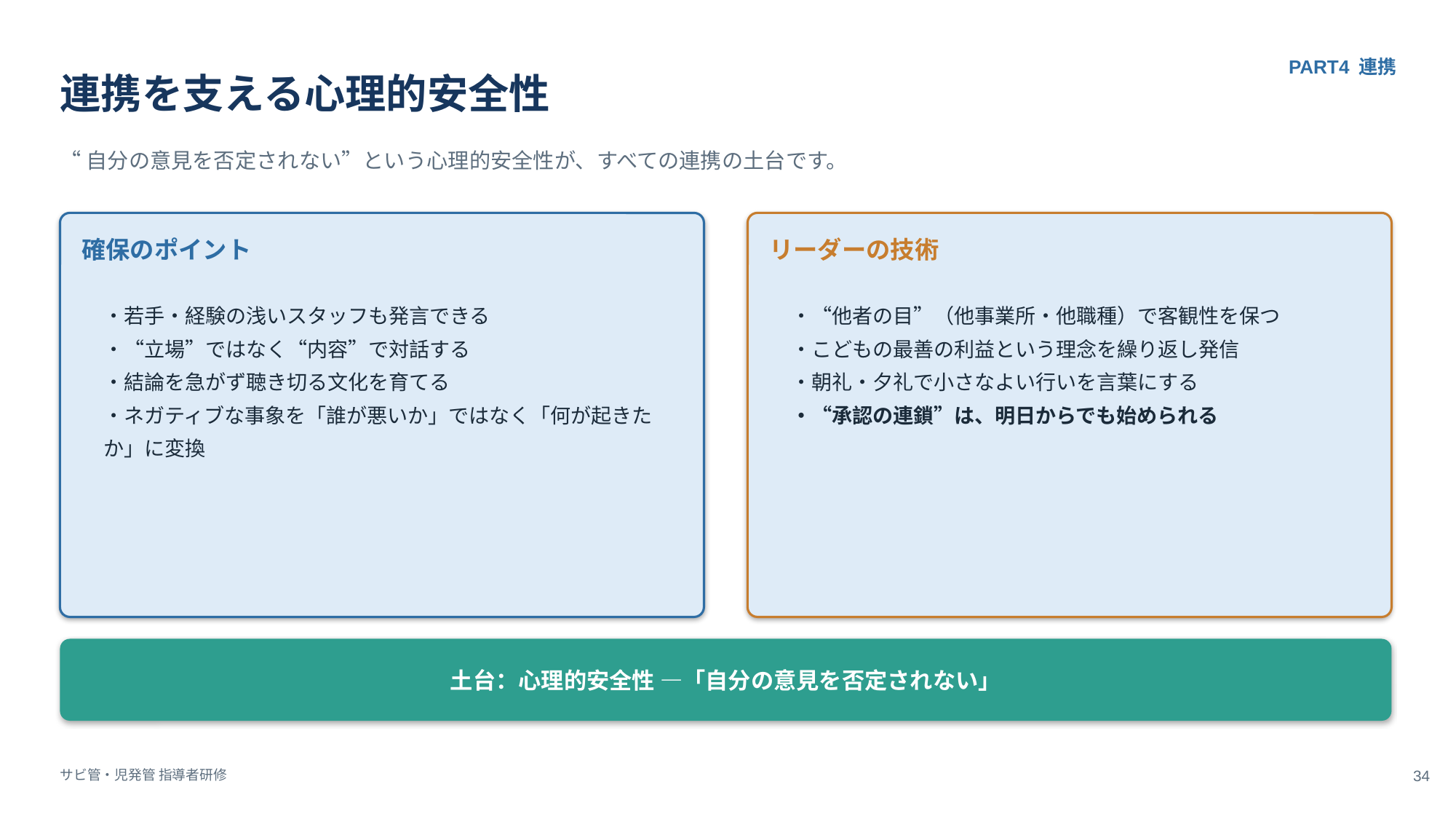

連携を支える心理的安全性
PART4 連携
“自分の意見を否定されない”という心理的安全性が、すべての連携の土台です。

確保のポイント
リーダーの技術
・若手・経験の浅いスタッフも発言できる
・“立場”ではなく“内容”で対話する
・結論を急がず聴き切る文化を育てる
・ネガティブな事象を「誰が悪いか」ではなく「何が起きたか」に変換
・“他者の目”（他事業所・他職種）で客観性を保つ
・こどもの最善の利益という理念を繰り返し発信
・朝礼・夕礼で小さなよい行いを言葉にする
・“承認の連鎖”は、明日からでも始められる

土台：心理的安全性 ―「自分の意見を否定されない」
サビ管・児発管 指導者研修
34